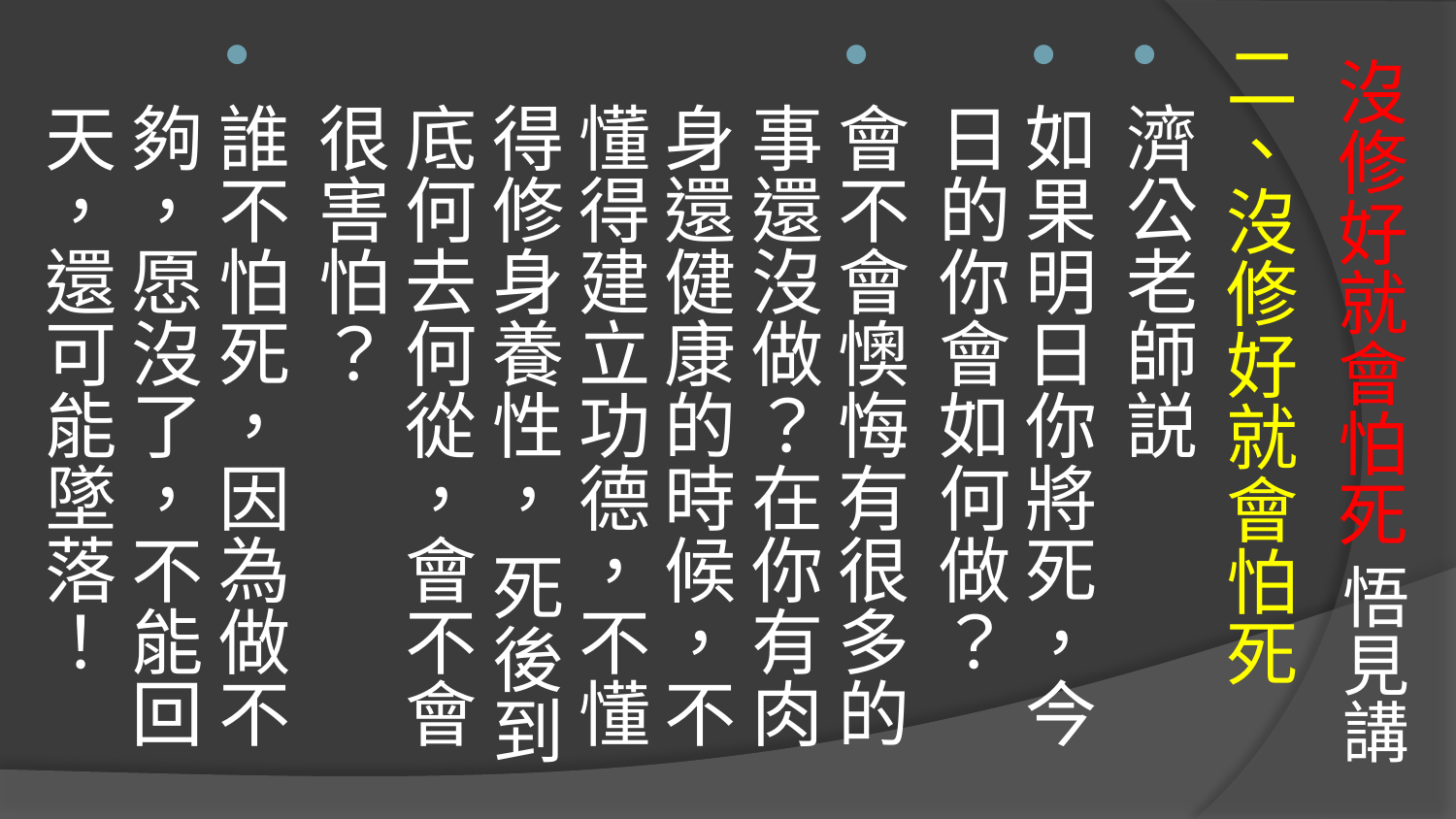

二、沒修好就會怕死
濟公老師説
如果明日你將死，今日的你會如何做？
會不會懊悔有很多的事還沒做？在你有肉身還健康的時候，不懂得建立功德，不懂得修身養性， 死後到底何去何從，會不會很害怕？
誰不怕死，因為做不夠，愿沒了，不能回天，還可能墜落！
# 沒修好就會怕死 悟見講